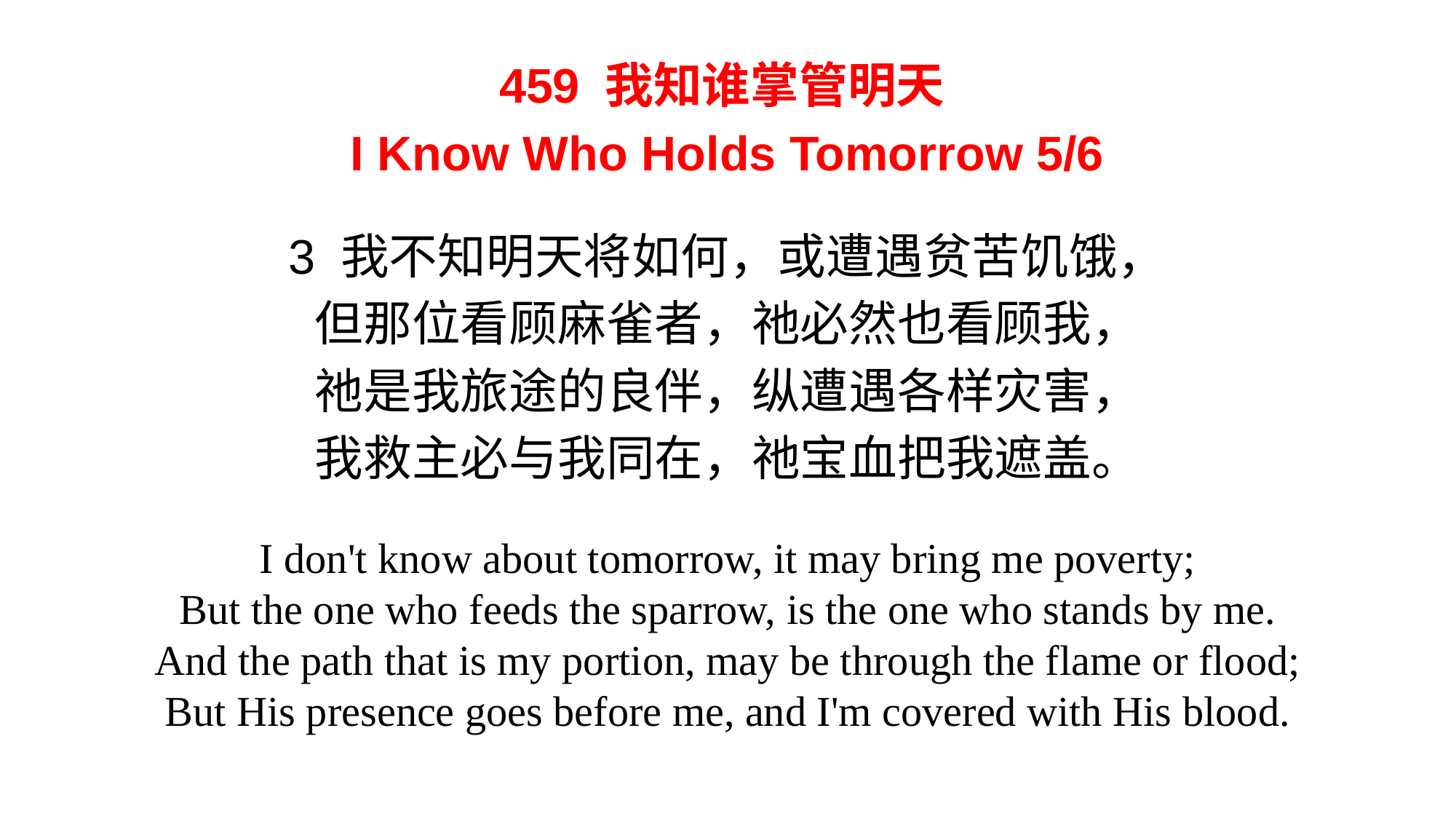

459 我知谁掌管明天
I Know Who Holds Tomorrow 5/6
3 我不知明天将如何，或遭遇贫苦饥饿，
但那位看顾麻雀者，祂必然也看顾我，
祂是我旅途的良伴，纵遭遇各样灾害，
我救主必与我同在，祂宝血把我遮盖。

I don't know about tomorrow, it may bring me poverty;
But the one who feeds the sparrow, is the one who stands by me.
And the path that is my portion, may be through the flame or flood;
But His presence goes before me, and I'm covered with His blood.